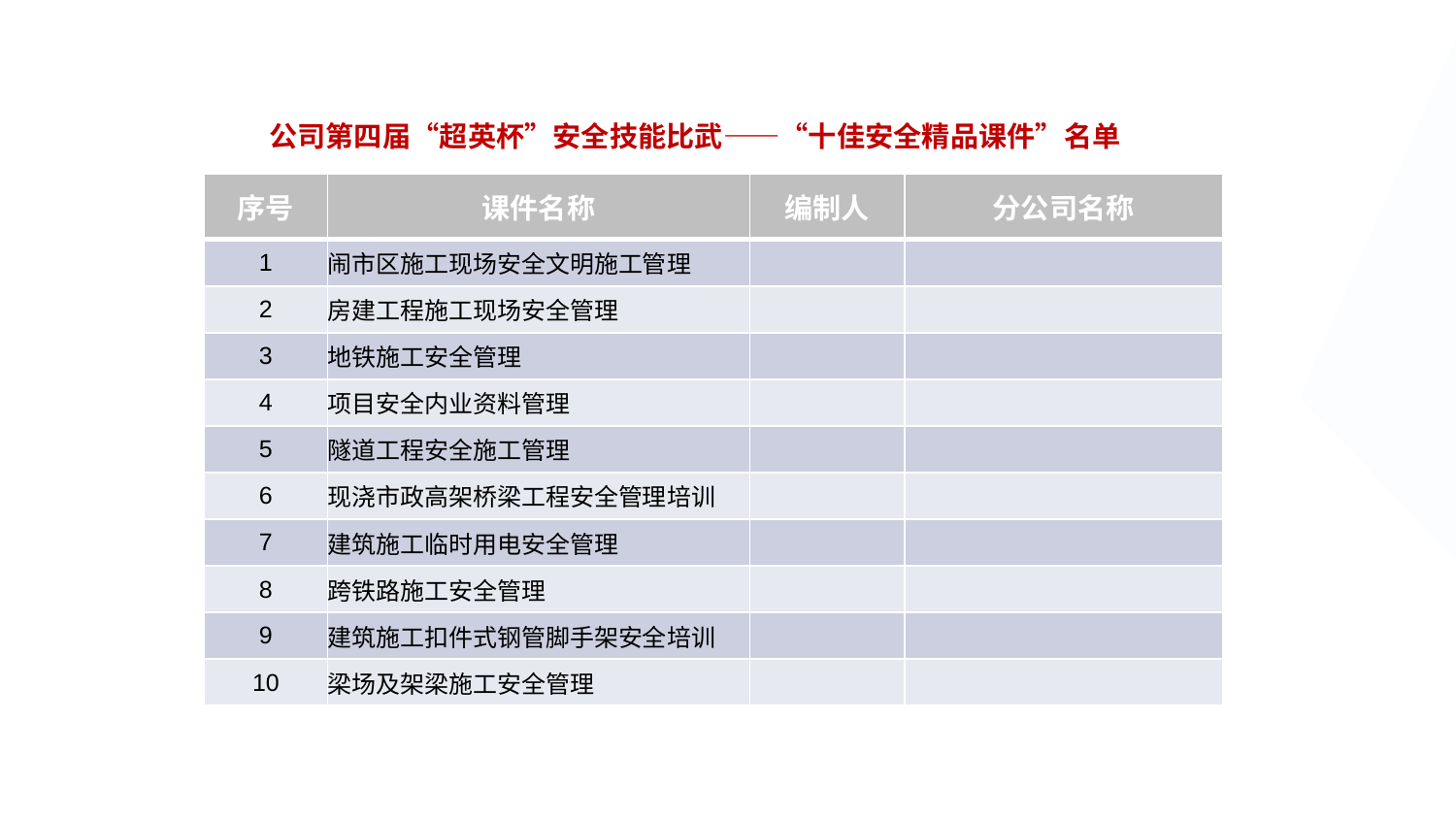

公司第四届“超英杯”安全技能比武——“十佳安全精品课件”名单
| 序号 | 课件名称 | 编制人 | 分公司名称 |
| --- | --- | --- | --- |
| 1 | 闹市区施工现场安全文明施工管理 |  |  |
| 2 | 房建工程施工现场安全管理 |  |  |
| 3 | 地铁施工安全管理 |  |  |
| 4 | 项目安全内业资料管理 |  |  |
| 5 | 隧道工程安全施工管理 |  |  |
| 6 | 现浇市政高架桥梁工程安全管理培训 |  |  |
| 7 | 建筑施工临时用电安全管理 |  |  |
| 8 | 跨铁路施工安全管理 |  |  |
| 9 | 建筑施工扣件式钢管脚手架安全培训 |  |  |
| 10 | 梁场及架梁施工安全管理 |  |  |